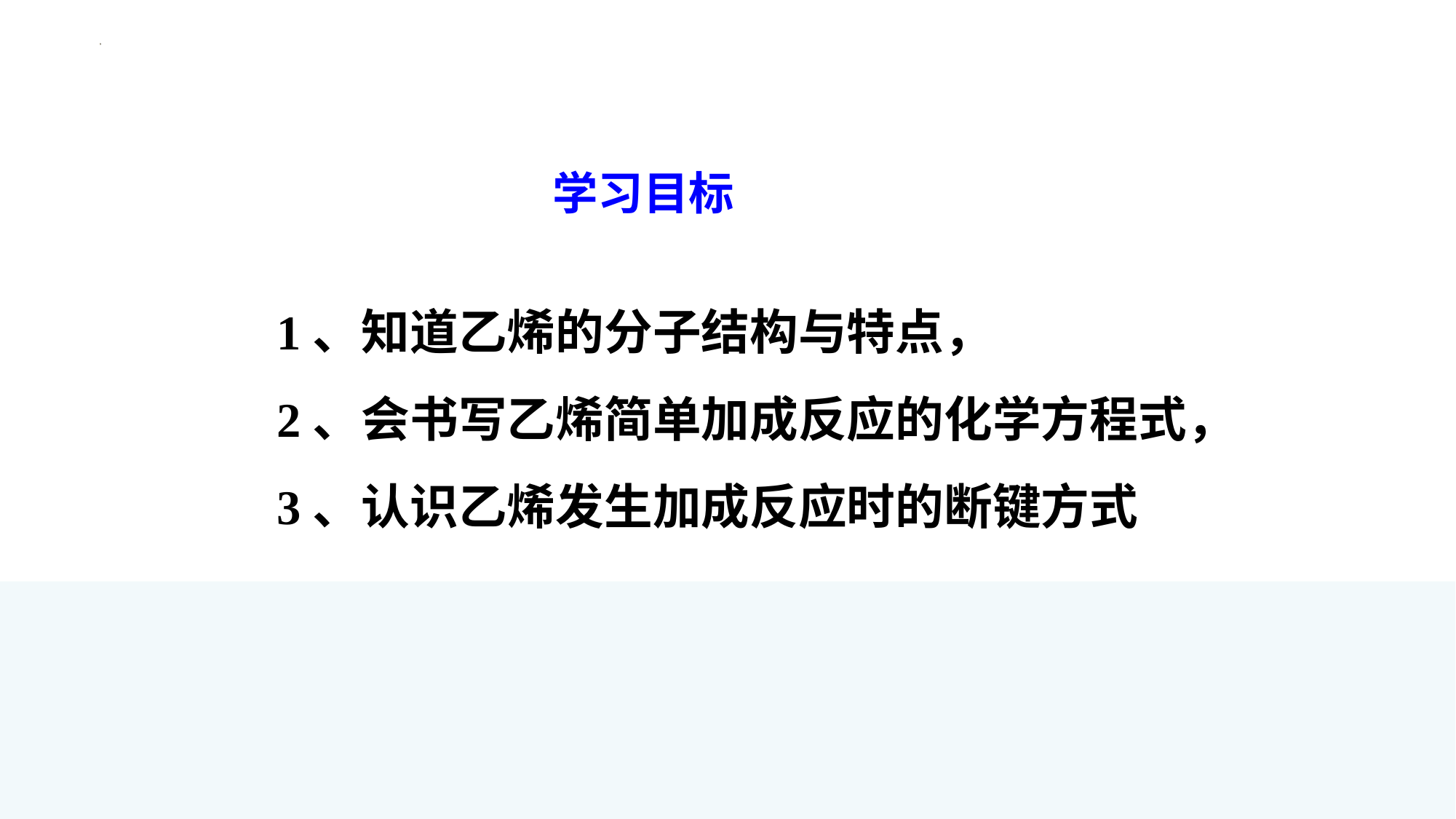

学习目标
1、知道乙烯的分子结构与特点，
2、会书写乙烯简单加成反应的化学方程式，
3、认识乙烯发生加成反应时的断键方式